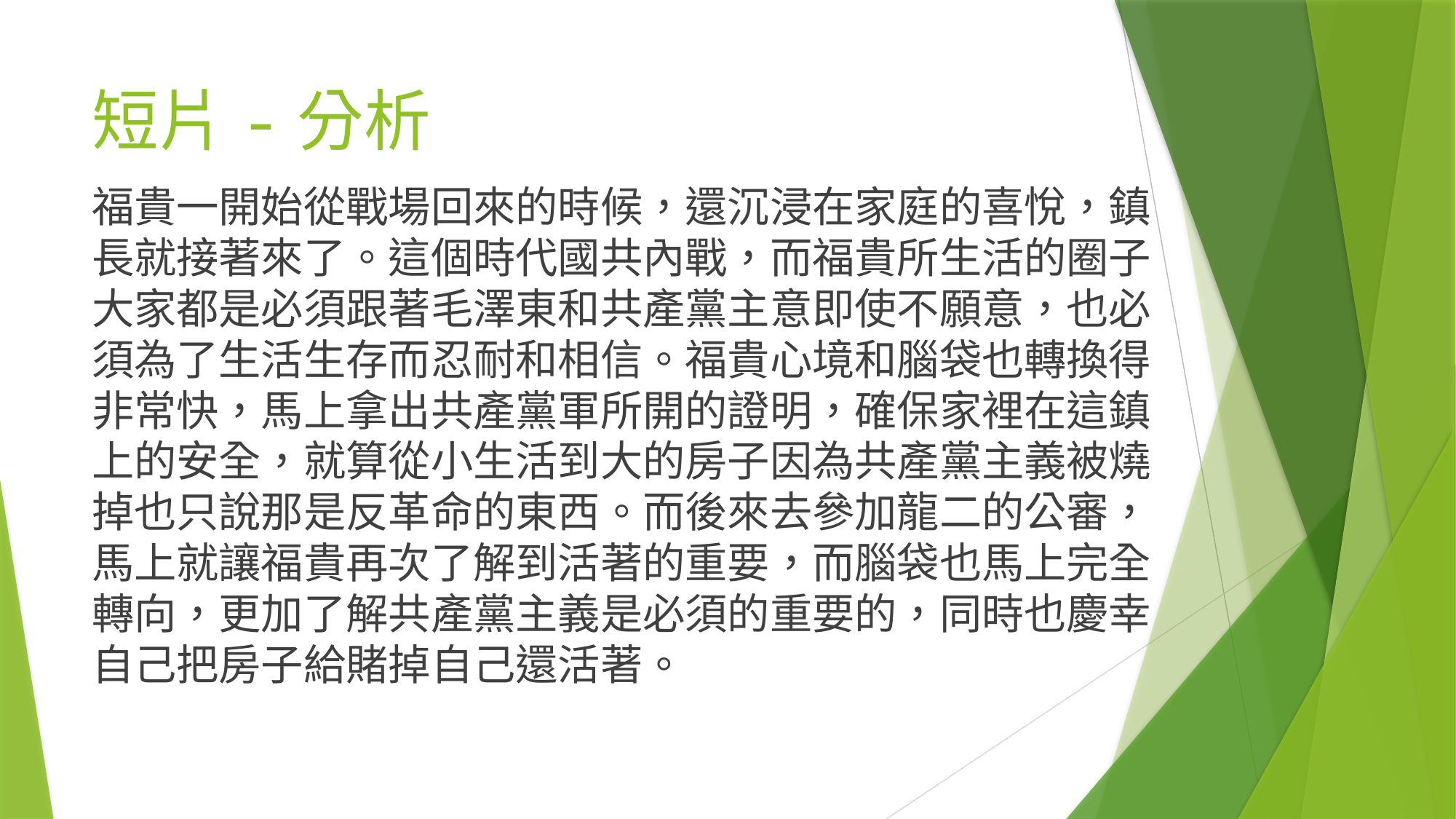

# 短片-分析
福貴一開始從戰場回來的時候，還沉浸在家庭的喜悅，鎮長就接著來了。這個時代國共內戰，而福貴所生活的圈子大家都是必須跟著毛澤東和共產黨主意即使不願意，也必須為了生活生存而忍耐和相信。福貴心境和腦袋也轉換得非常快，馬上拿出共產黨軍所開的證明，確保家裡在這鎮上的安全，就算從小生活到大的房子因為共產黨主義被燒掉也只說那是反革命的東西。而後來去參加龍二的公審，馬上就讓福貴再次了解到活著的重要，而腦袋也馬上完全轉向，更加了解共產黨主義是必須的重要的，同時也慶幸自己把房子給賭掉自己還活著。